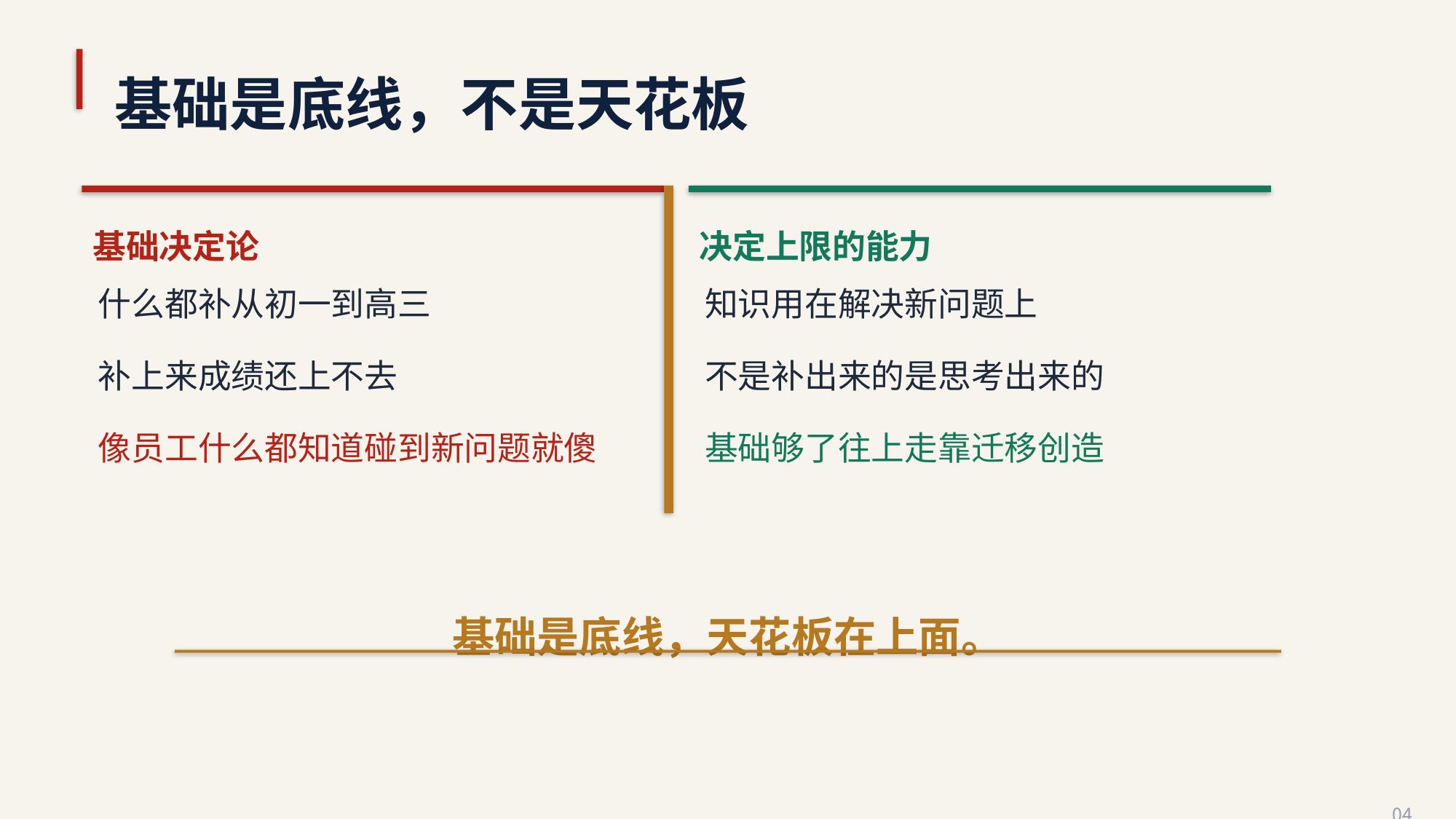

基础是底线，不是天花板

基础决定论
决定上限的能力
什么都补从初一到高三
补上来成绩还上不去
像员工什么都知道碰到新问题就傻
知识用在解决新问题上
不是补出来的是思考出来的
基础够了往上走靠迁移创造
基础是底线，天花板在上面。

04